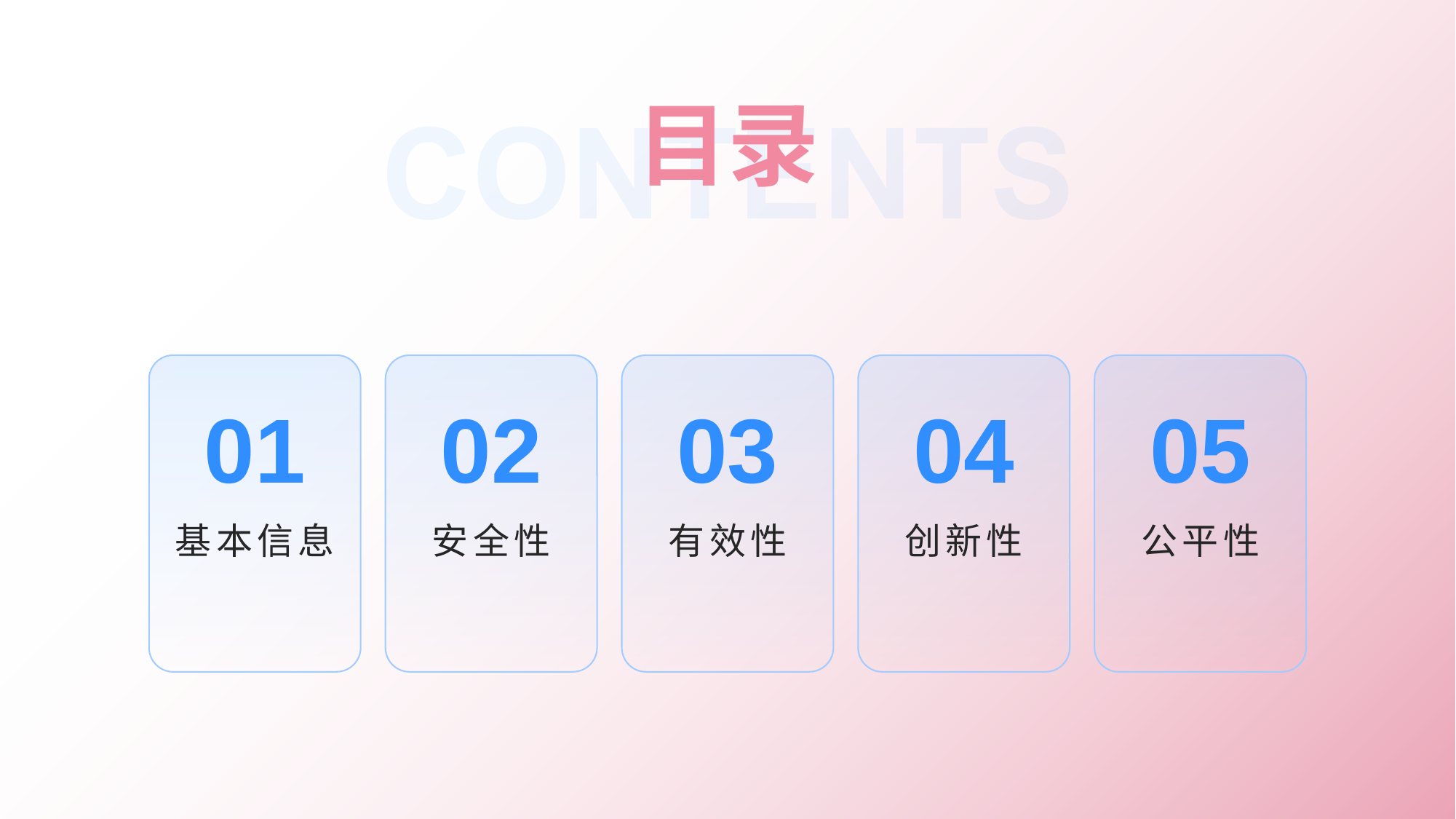

# 目录

01
02
03
04
05
基本信息
安全性
有效性
创新性
公平性